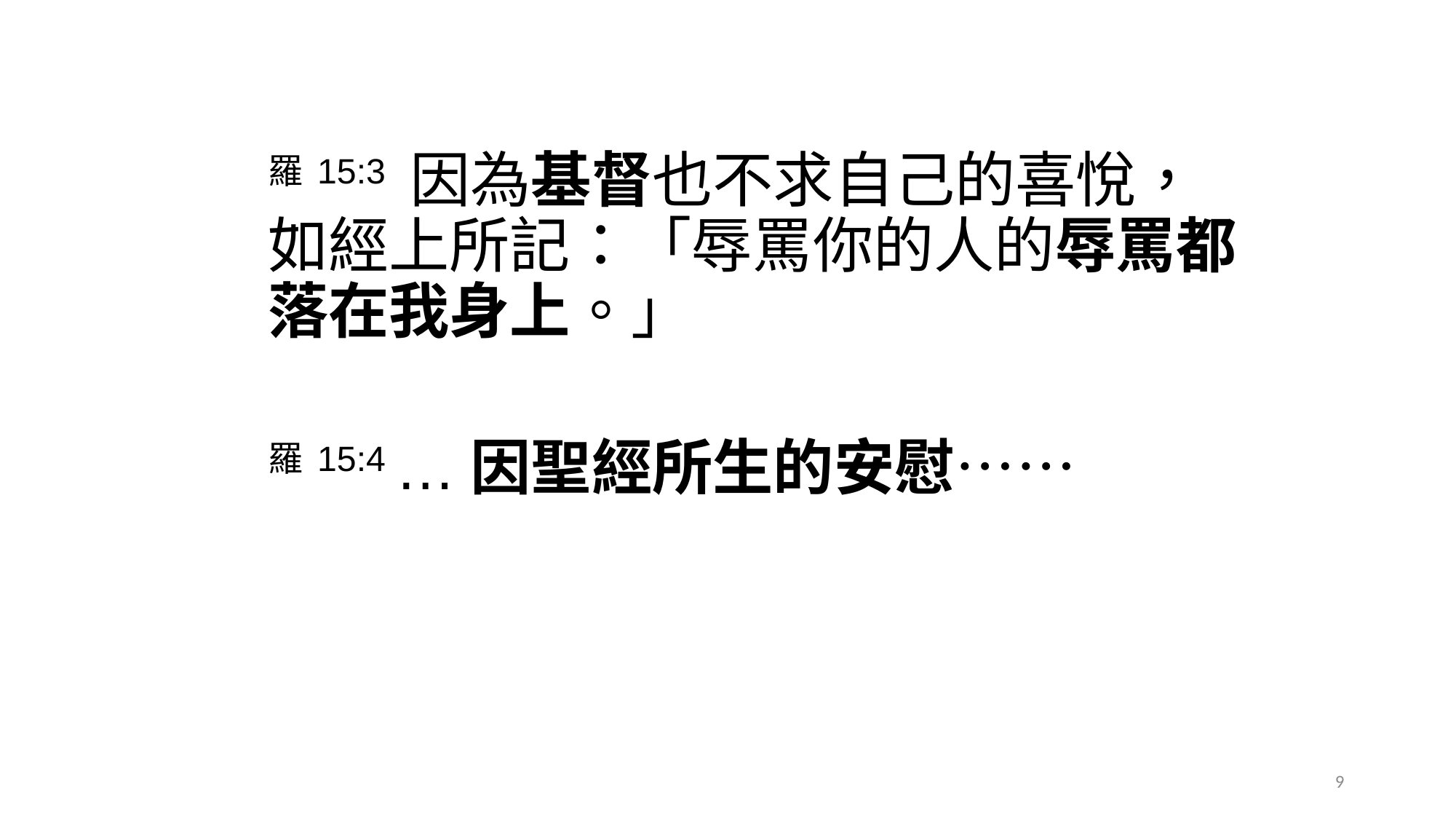

羅15:3 因為基督也不求自己的喜悅，如經上所記：「辱罵你的人的辱罵都落在我身上。」
羅15:4 …因聖經所生的安慰……
9